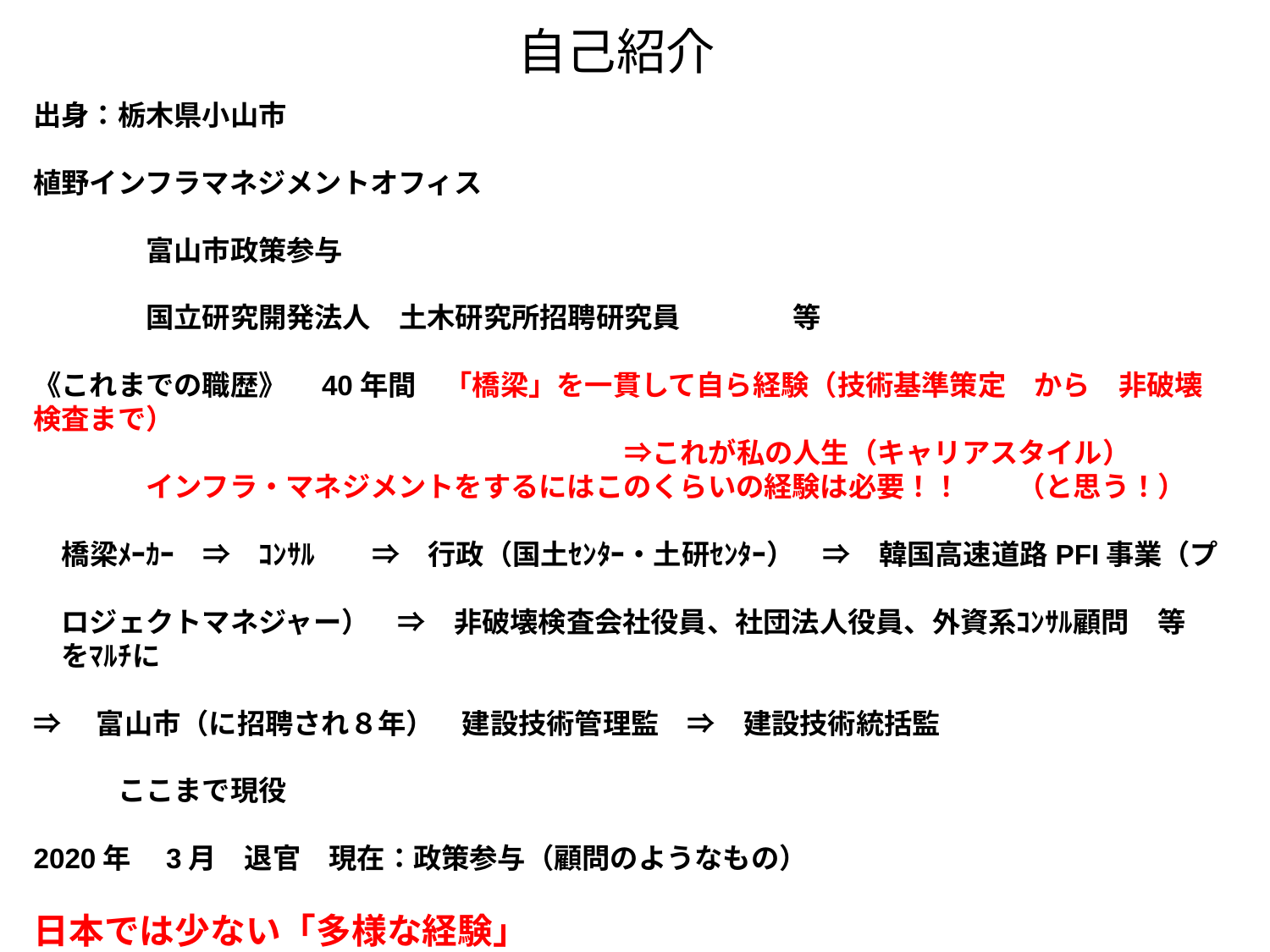

自己紹介

出身：栃木県小山市

植野インフラマネジメントオフィス

　　　　富山市政策参与

　　　　国立研究開発法人　土木研究所招聘研究員　　　　等

《これまでの職歴》　40年間　「橋梁」を一貫して自ら経験（技術基準策定　から　非破壊検査まで）
　　　　　　　　　　　　　　　　　　　　　⇒これが私の人生（キャリアスタイル）
　　　　インフラ・マネジメントをするにはこのくらいの経験は必要！！　　（と思う！）

　橋梁ﾒｰｶｰ　⇒　ｺﾝｻﾙ　　⇒　行政（国土ｾﾝﾀｰ・土研ｾﾝﾀｰ）　⇒　韓国高速道路PFI事業（プ
　ロジェクトマネジャー）　⇒　非破壊検査会社役員、社団法人役員、外資系ｺﾝｻﾙ顧問　等
　をﾏﾙﾁに

⇒　富山市（に招聘され８年）　建設技術管理監　⇒　建設技術統括監

　　　ここまで現役

2020年　3月　退官　現在：政策参与（顧問のようなもの）

日本では少ない「多様な経験」